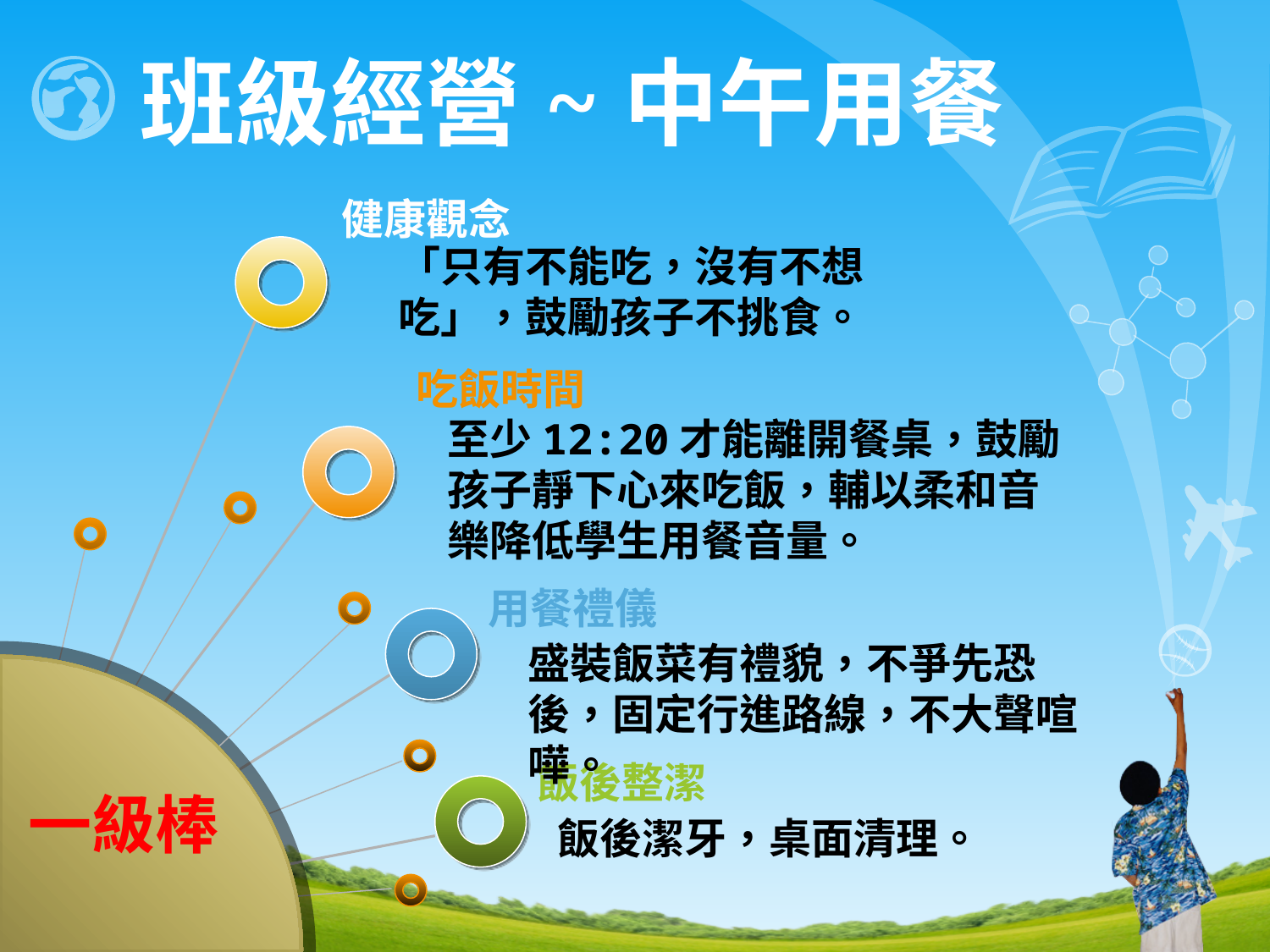

# 班級經營~中午用餐
健康觀念
「只有不能吃，沒有不想吃」，鼓勵孩子不挑食。

吃飯時間
至少12:20才能離開餐桌，鼓勵孩子靜下心來吃飯，輔以柔和音樂降低學生用餐音量。

用餐禮儀

盛裝飯菜有禮貌，不爭先恐後，固定行進路線，不大聲喧嘩。

飯後整潔

一級棒
飯後潔牙，桌面清理。

www.themegallery.com